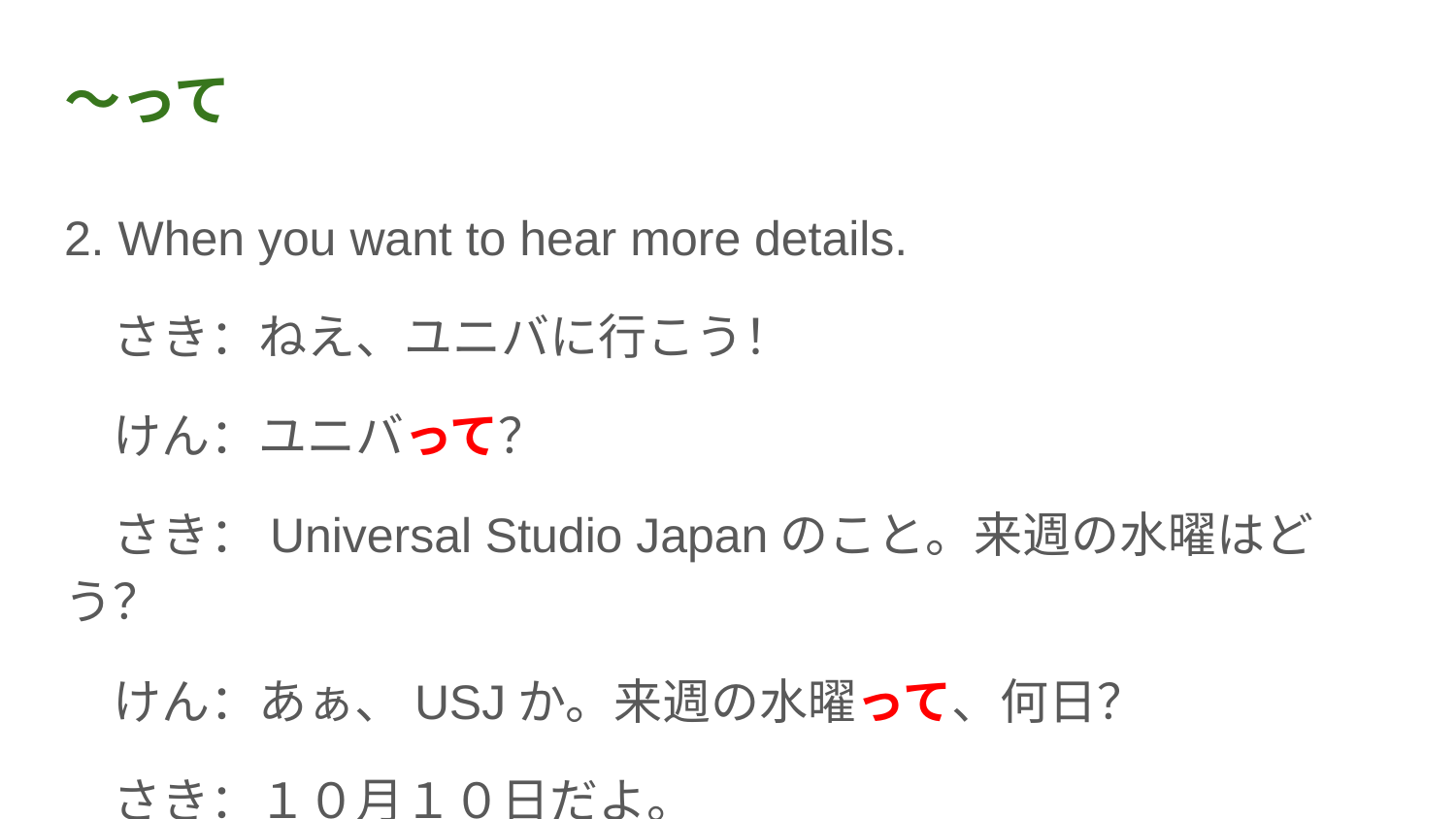

# ～って
2. When you want to hear more details.
　さき：ねえ、ユニバに行こう！
　けん：ユニバって？
　さき：Universal Studio Japanのこと。来週の水曜はどう？
　けん：あぁ、USJか。来週の水曜って、何日？
　さき：１０月１０日だよ。